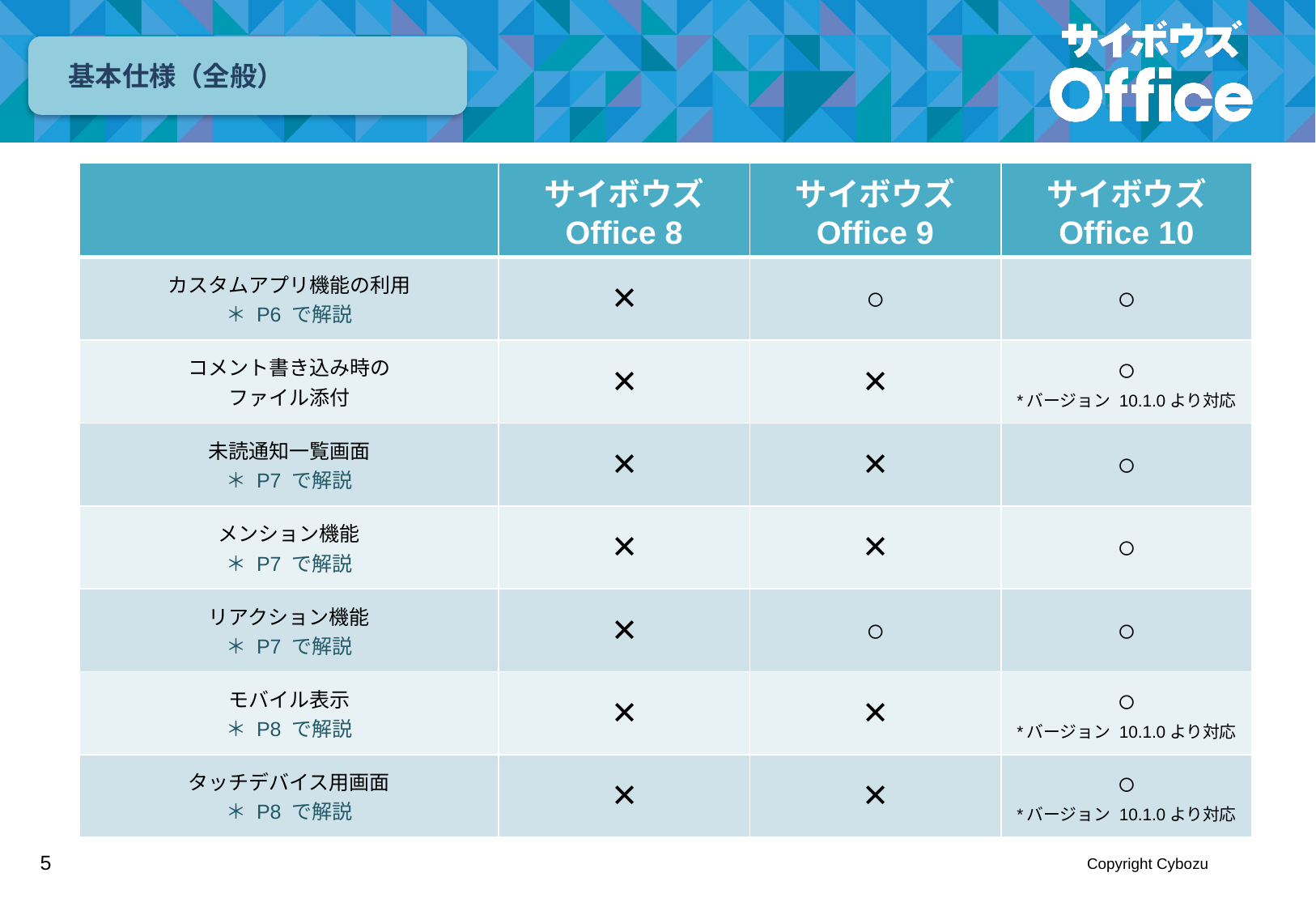

基本仕様（全般）
|  | サイボウズ Office 8 | サイボウズ Office 9 | サイボウズ Office 10 |
| --- | --- | --- | --- |
| カスタムアプリ機能の利用 ＊ P6 で解説 | ✕ | ○ | ○ |
| コメント書き込み時の ファイル添付 | ✕ | ✕ | ○ \*バージョン 10.1.0より対応 |
| 未読通知一覧画面 ＊ P7 で解説 | ✕ | ✕ | ○ |
| メンション機能 ＊ P7 で解説 | ✕ | ✕ | ○ |
| リアクション機能 ＊ P7 で解説 | ✕ | ○ | ○ |
| モバイル表示 ＊ P8 で解説 | ✕ | ✕ | ○ \*バージョン 10.1.0より対応 |
| タッチデバイス用画面 ＊ P8 で解説 | ✕ | ✕ | ○ \*バージョン 10.1.0より対応 |
5